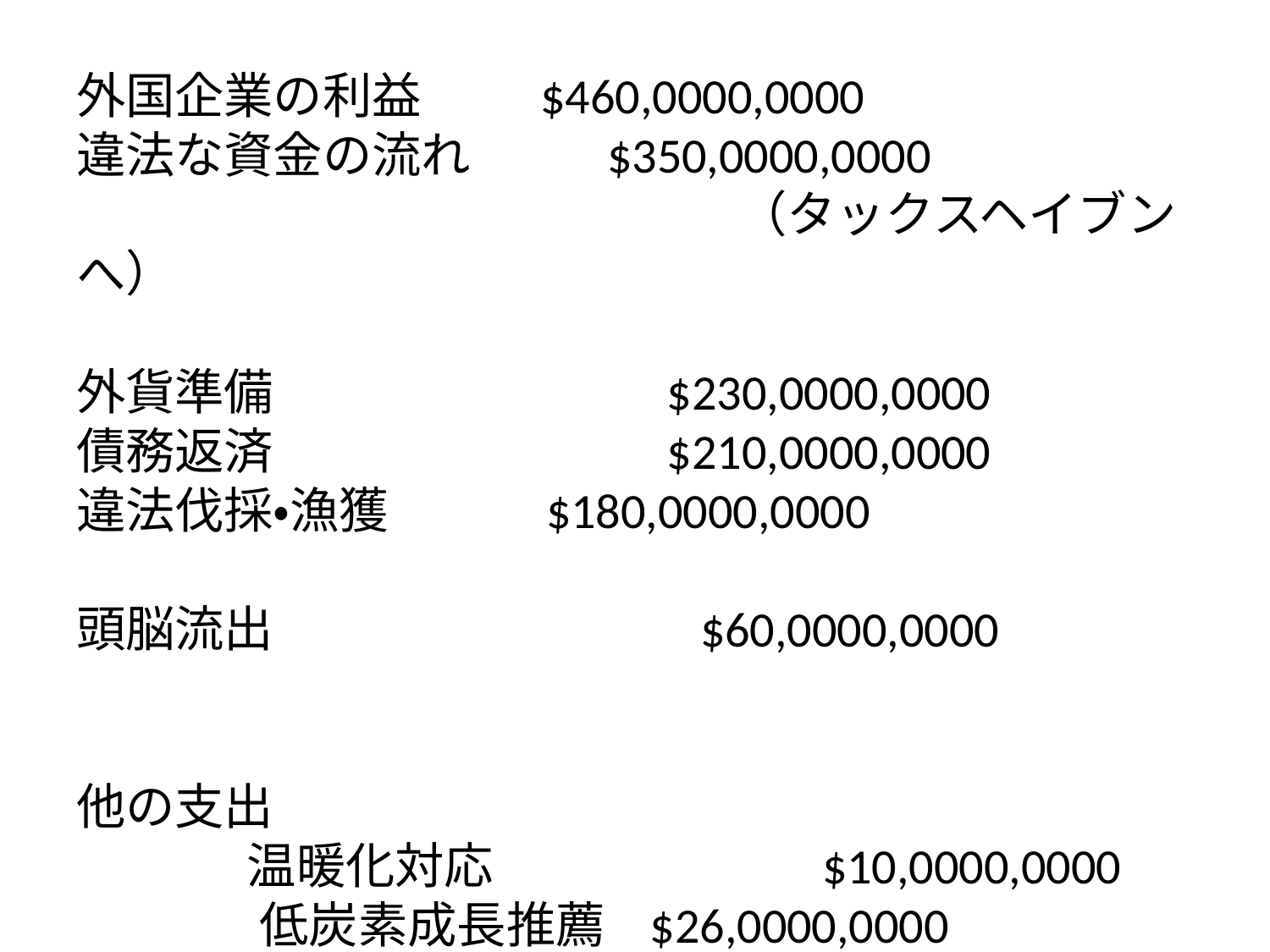

# アフリカから出る資金　内訳   外国企業の利益	 　 $460,0000,0000 違法な資金の流れ	 $350,0000,0000　 （タックスヘイブンへ）   外貨準備		                  $230,0000,0000 債務返済		                  $210,0000,0000 違法伐採・漁獲	       $180,0000,0000 頭脳流出		                     $60,0000,0000   他の支出 温暖化対応		         $10,0000,0000 低炭素成長推薦   $26,0000,0000